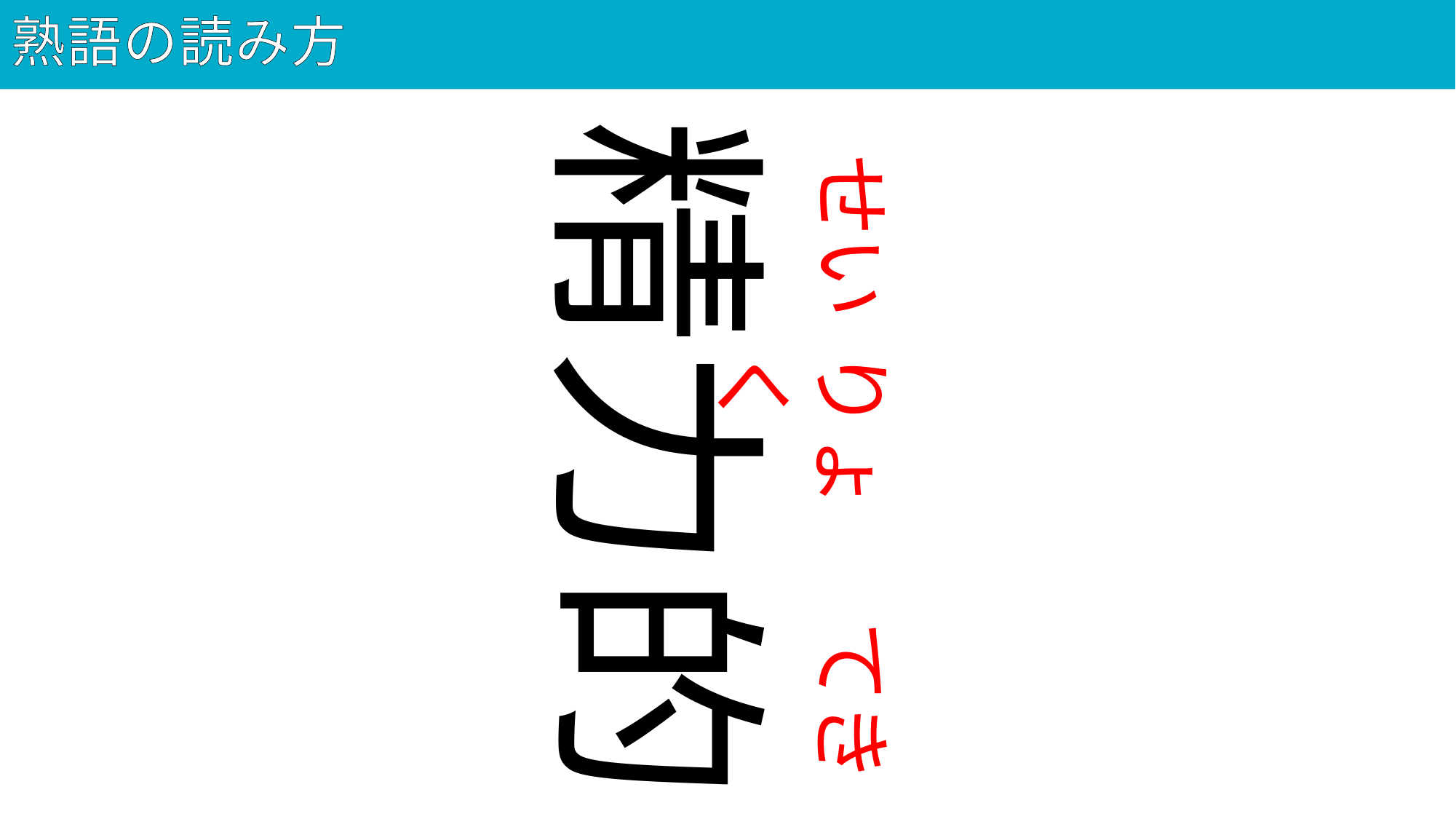

# 熟語の読み方
83
精力的
せい
りょく
てき